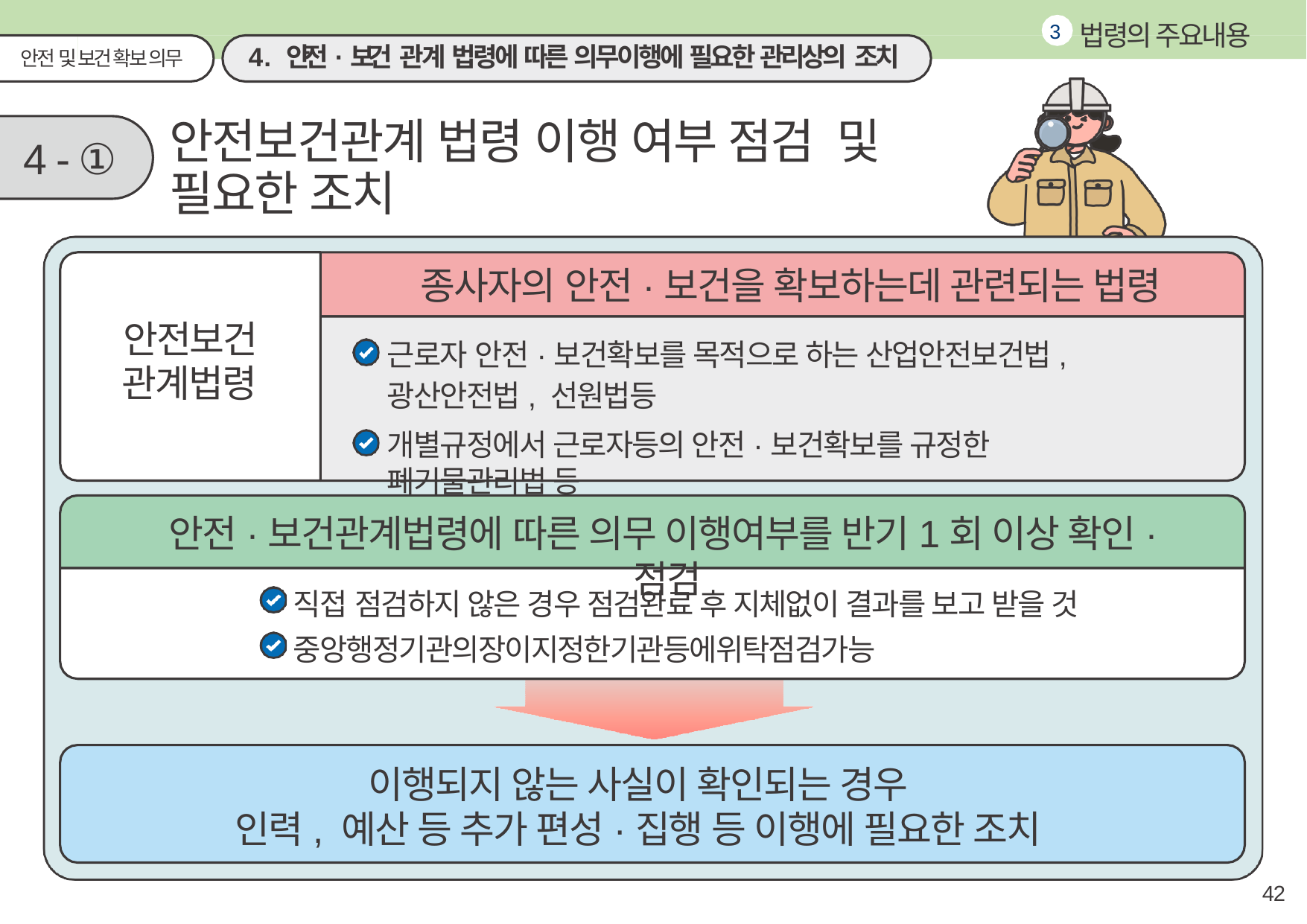

법령의 주요내용
3

4. 안전·보건 관계 법령에 따른 의무이행에 필요한 관리상의 조치
안전 및 보건 확보 의무

안전보건관계 법령 이행 여부 점검  및 필요한 조치

4 - ①

종사자의 안전·보건을 확보하는데 관련되는 법령
안전보건관계법령

근로자 안전·보건확보를 목적으로 하는 산업안전보건법,광산안전법, 선원법등
개별규정에서 근로자등의 안전·보건확보를 규정한 폐기물관리법 등

안전·보건관계법령에 따른 의무 이행여부를 반기1회 이상 확인·점검

직접 점검하지 않은 경우 점검완료 후 지체없이 결과를 보고 받을 것 중앙행정기관의장이지정한기관등에위탁점검가능

이행되지 않는 사실이 확인되는 경우
인력, 예산 등 추가 편성·집행 등 이행에 필요한 조치

42